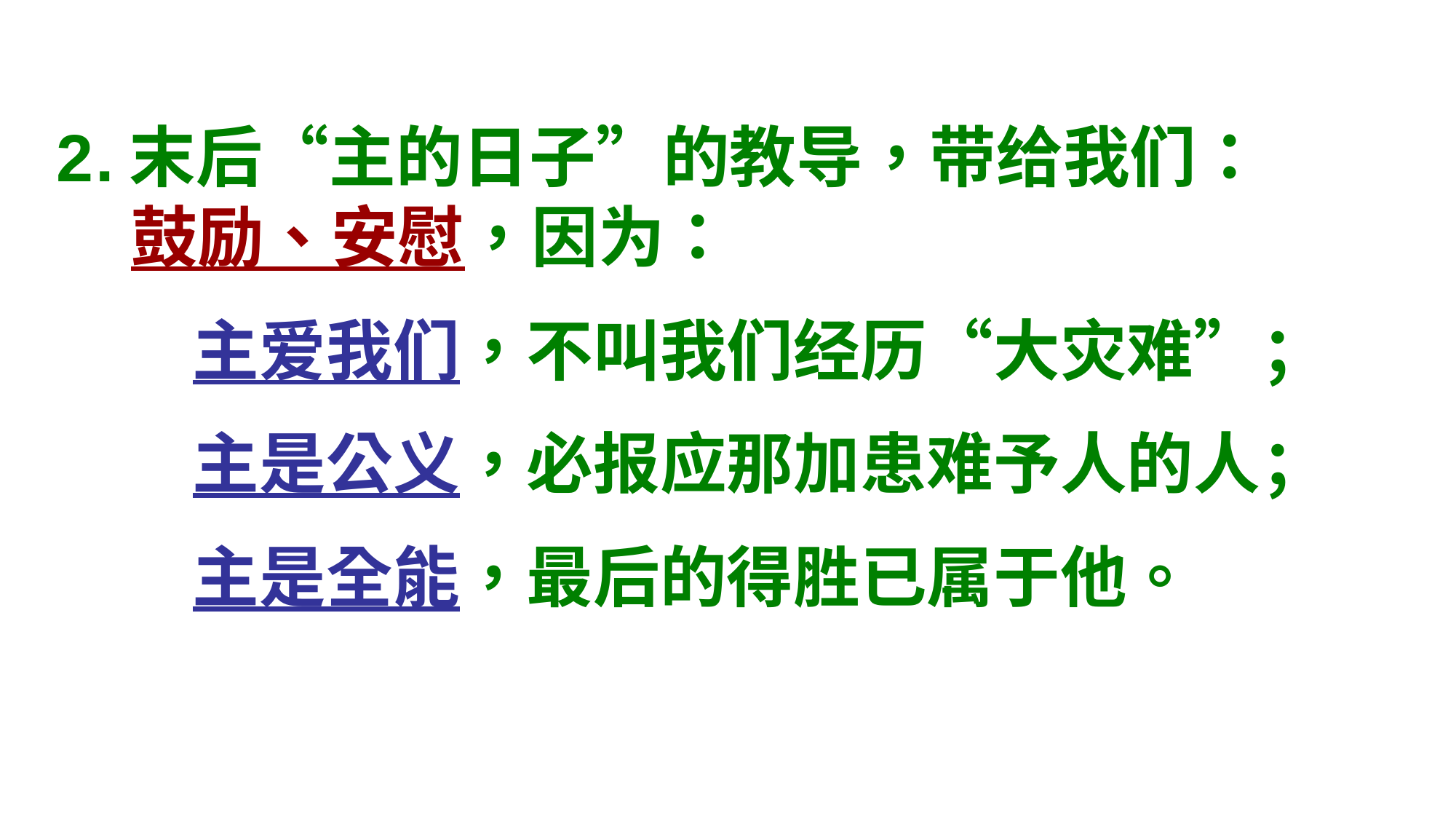

末后“主的日子”的教导，带给我们：
鼓励、安慰，因为：
主爱我们，不叫我们经历“大灾难”；
主是公义，必报应那加患难予人的人；
主是全能，最后的得胜已属于他。